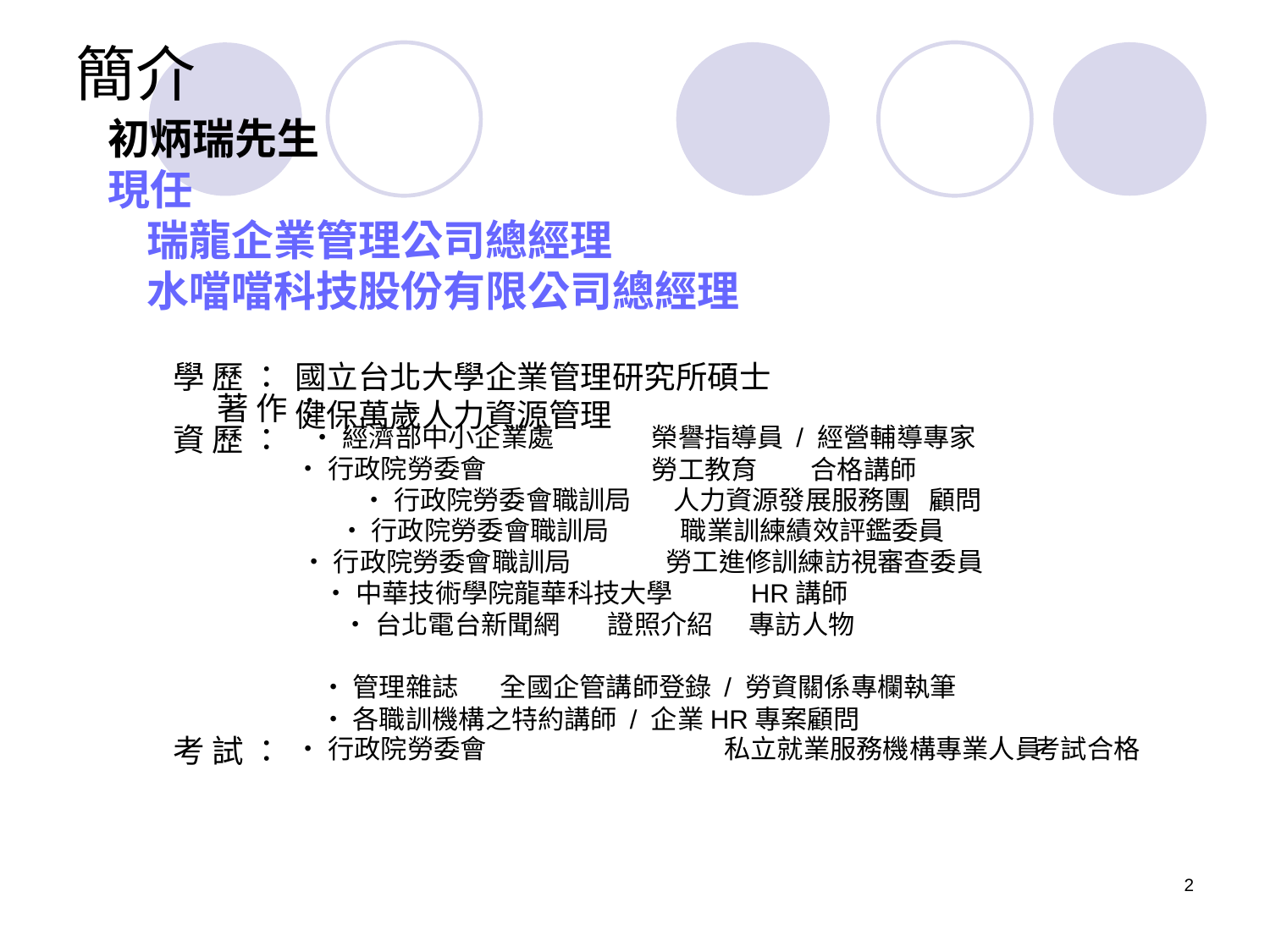

# 簡介
初炳瑞先生
現任
   瑞龍企業管理公司總經理
   水噹噹科技股份有限公司總經理

學 歷 ：
國立台北大學企業管理研究所碩士
健保萬歲人力資源管理
著 作 ：

資 歷 ：
‧經濟部中小企業處
榮譽指導員 / 經營輔導專家
勞工教育         合格講師
‧行政院勞委會

‧行政院勞委會職訓局       人力資源發展服務團   顧問

‧行政院勞委會職訓局            職業訓練績效評鑑委員

‧行政院勞委會職訓局                勞工進修訓練訪視審查委員

‧中華技術學院龍華科技大學            HR講師

‧台北電台新聞網        證照介紹      專訪人物

‧管理雜誌       全國企管講師登錄 / 勞資關係專欄執筆
‧各職訓機構之特約講師 / 企業HR專案顧問

考 試 ：
‧行政院勞委會
   私立就業服務機構專業人員
   考試合格

2